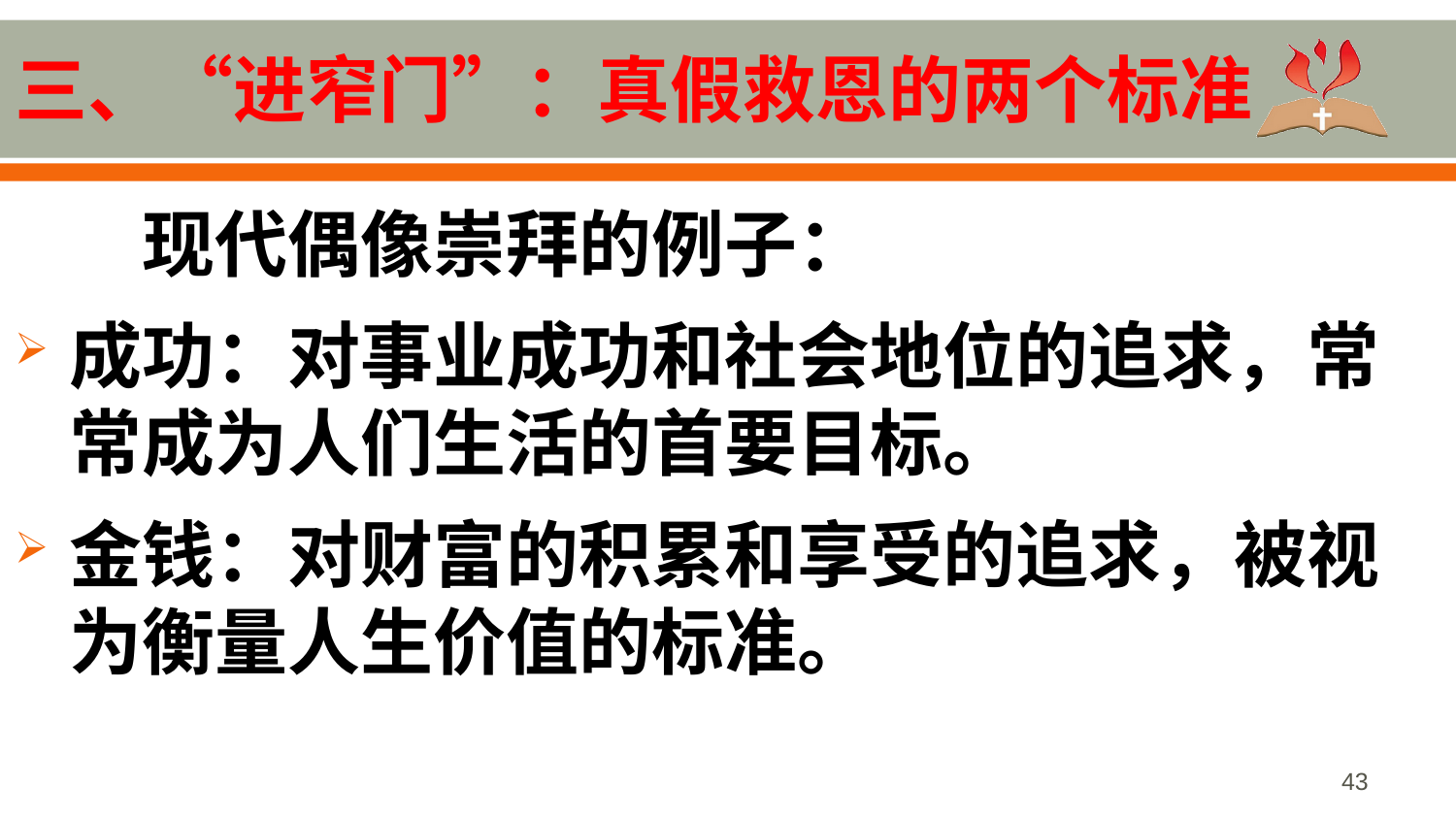

# 三、“进窄门”：真假救恩的两个标准
现代偶像崇拜的例子：
成功：对事业成功和社会地位的追求，常常成为人们生活的首要目标。
金钱：对财富的积累和享受的追求，被视为衡量人生价值的标准。
43